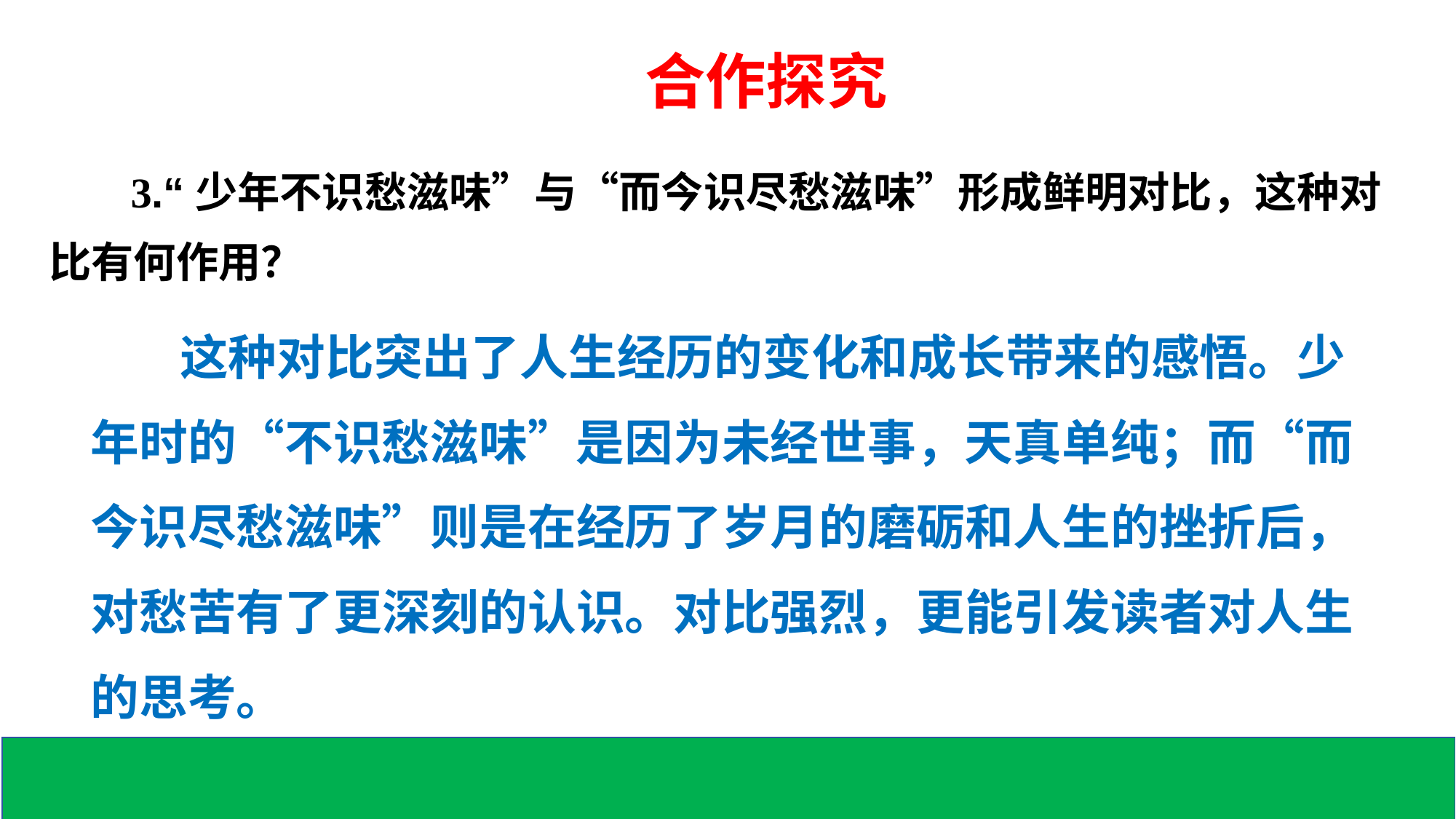

合作探究
        3.“少年不识愁滋味”与“而今识尽愁滋味”形成鲜明对比，这种对比有何作用？
       这种对比突出了人生经历的变化和成长带来的感悟。少年时的“不识愁滋味”是因为未经世事，天真单纯；而“而今识尽愁滋味”则是在经历了岁月的磨砺和人生的挫折后，对愁苦有了更深刻的认识。对比强烈，更能引发读者对人生的思考。